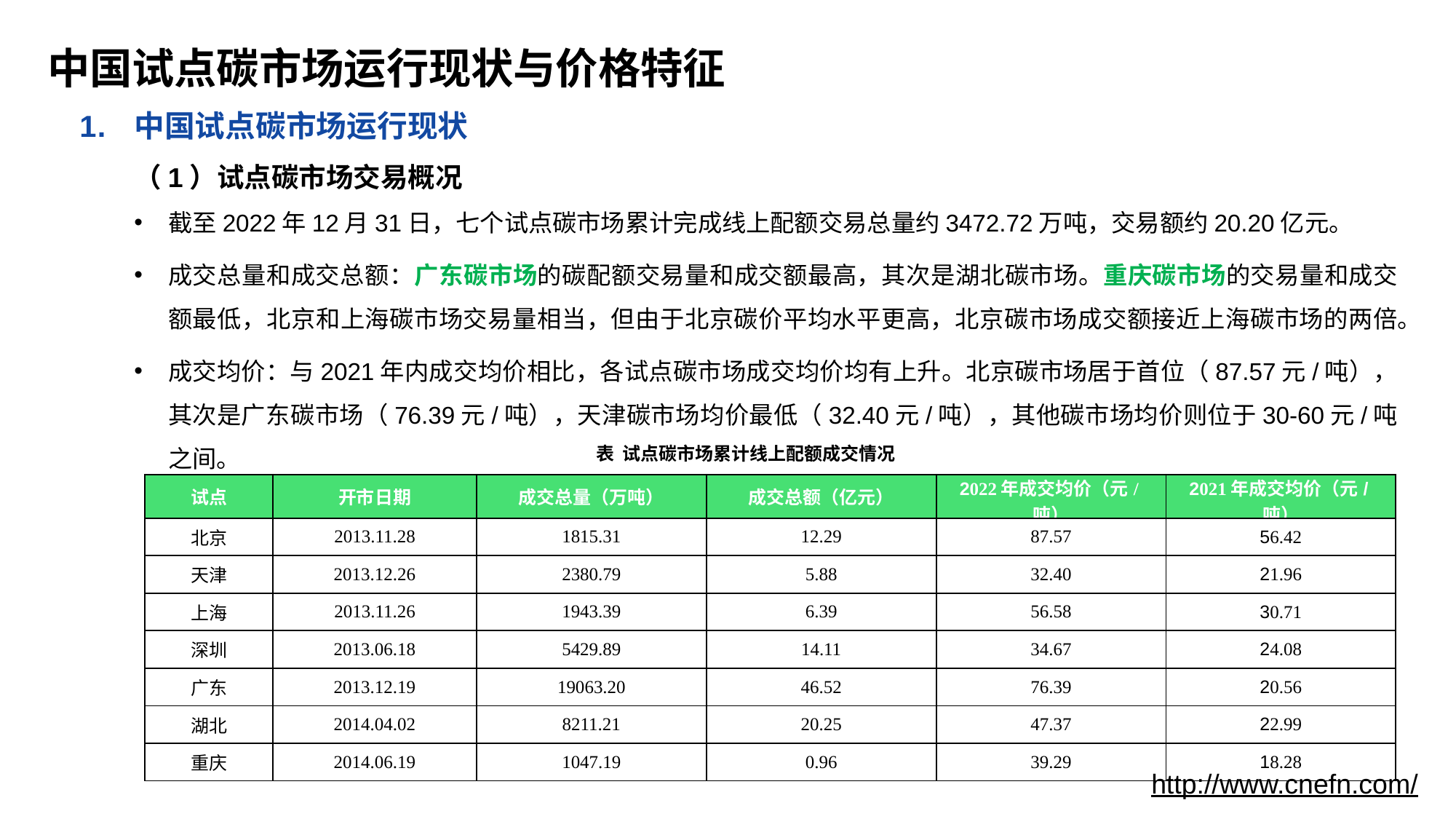

# 中国试点碳市场运行现状与价格特征
中国试点碳市场运行现状
（1）试点碳市场交易概况
截至2022年12月31日，七个试点碳市场累计完成线上配额交易总量约3472.72万吨，交易额约20.20亿元。
成交总量和成交总额：广东碳市场的碳配额交易量和成交额最高，其次是湖北碳市场。重庆碳市场的交易量和成交额最低，北京和上海碳市场交易量相当，但由于北京碳价平均水平更高，北京碳市场成交额接近上海碳市场的两倍。
成交均价：与2021年内成交均价相比，各试点碳市场成交均价均有上升。北京碳市场居于首位（87.57元/吨），其次是广东碳市场（76.39元/吨），天津碳市场均价最低（32.40元/吨），其他碳市场均价则位于30-60元/吨之间。
表  试点碳市场累计线上配额成交情况
| 试点 | 开市日期 | 成交总量（万吨） | 成交总额（亿元） | 2022年成交均价（元/吨） | 2021年成交均价（元/吨） |
| --- | --- | --- | --- | --- | --- |
| 北京 | 2013.11.28 | 1815.31 | 12.29 | 87.57 | 56.42 |
| 天津 | 2013.12.26 | 2380.79 | 5.88 | 32.40 | 21.96 |
| 上海 | 2013.11.26 | 1943.39 | 6.39 | 56.58 | 30.71 |
| 深圳 | 2013.06.18 | 5429.89 | 14.11 | 34.67 | 24.08 |
| 广东 | 2013.12.19 | 19063.20 | 46.52 | 76.39 | 20.56 |
| 湖北 | 2014.04.02 | 8211.21 | 20.25 | 47.37 | 22.99 |
| 重庆 | 2014.06.19 | 1047.19 | 0.96 | 39.29 | 18.28 |